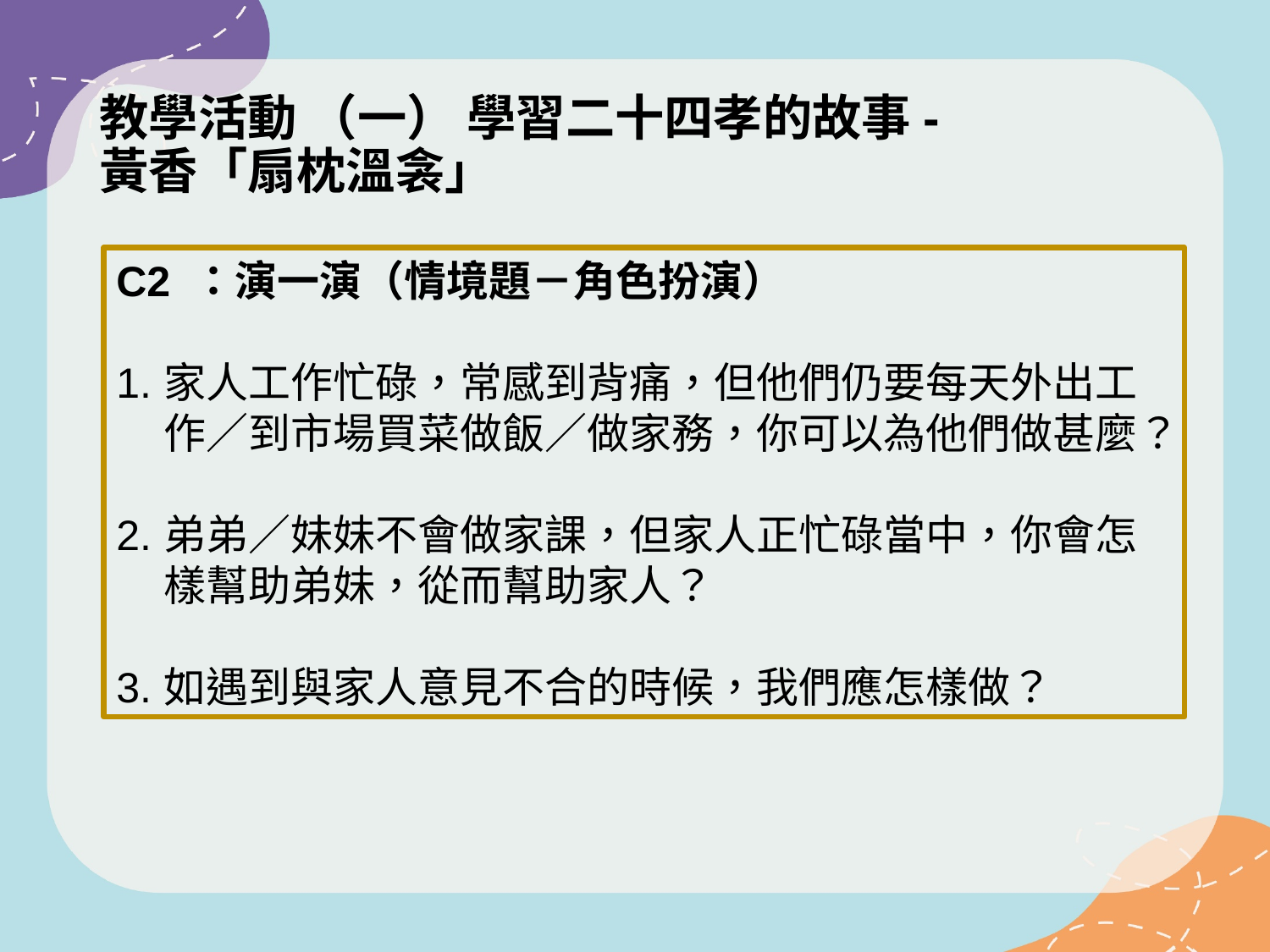

# 教學活動 （一） 學習二十四孝的故事- 黃香「扇枕溫衾」
C2 ：演一演（情境題－角色扮演）

家人工作忙碌，常感到背痛，但他們仍要每天外出工作／到市場買菜做飯／做家務，你可以為他們做甚麼？

弟弟／妹妹不會做家課，但家人正忙碌當中，你會怎樣幫助弟妹，從而幫助家人？

如遇到與家人意見不合的時候，我們應怎樣做？